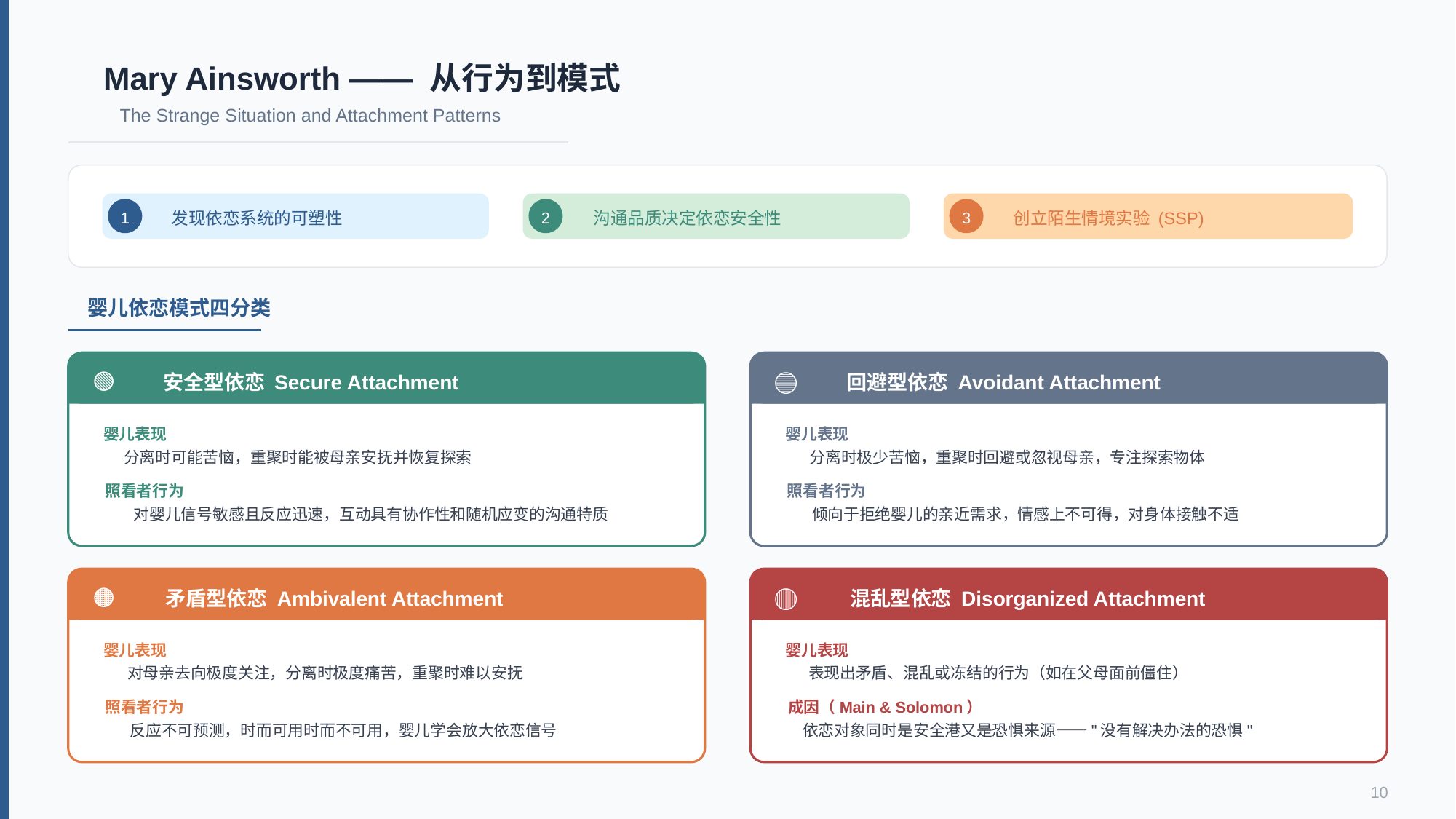

Mary Ainsworth —— 从行为到模式
The Strange Situation and Attachment Patterns

发现依恋系统的可塑性
1

沟通品质决定依恋安全性
2

创立陌生情境实验 (SSP)
3
婴儿依恋模式四分类

🟢
安全型依恋 Secure Attachment

婴儿表现
分离时可能苦恼，重聚时能被母亲安抚并恢复探索
照看者行为
对婴儿信号敏感且反应迅速，互动具有协作性和随机应变的沟通特质

🔵
回避型依恋 Avoidant Attachment

婴儿表现
分离时极少苦恼，重聚时回避或忽视母亲，专注探索物体
照看者行为
倾向于拒绝婴儿的亲近需求，情感上不可得，对身体接触不适

🟠
矛盾型依恋 Ambivalent Attachment

婴儿表现
对母亲去向极度关注，分离时极度痛苦，重聚时难以安抚
照看者行为
反应不可预测，时而可用时而不可用，婴儿学会放大依恋信号

🔴
混乱型依恋 Disorganized Attachment

婴儿表现
表现出矛盾、混乱或冻结的行为（如在父母面前僵住）
成因（Main & Solomon）
依恋对象同时是安全港又是恐惧来源——"没有解决办法的恐惧"
10